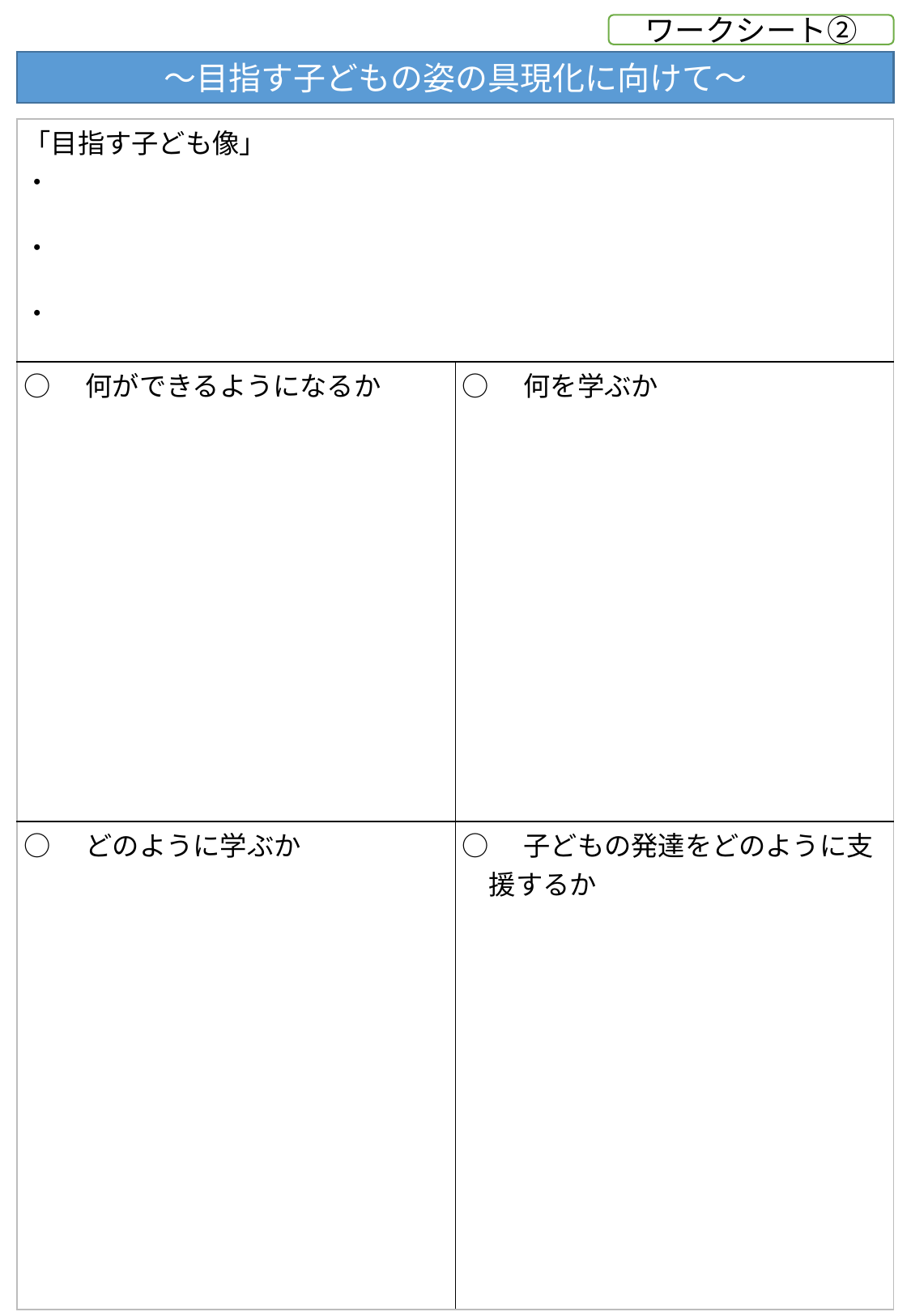

ワークシート②
～目指す子どもの姿の具現化に向けて～
| 「目指す子ども像」 ・ ・ ・ |  |
| --- | --- |
| ○　何ができるようになるか | ○　何を学ぶか |
| ○　どのように学ぶか | ○　子どもの発達をどのように支 　援するか |